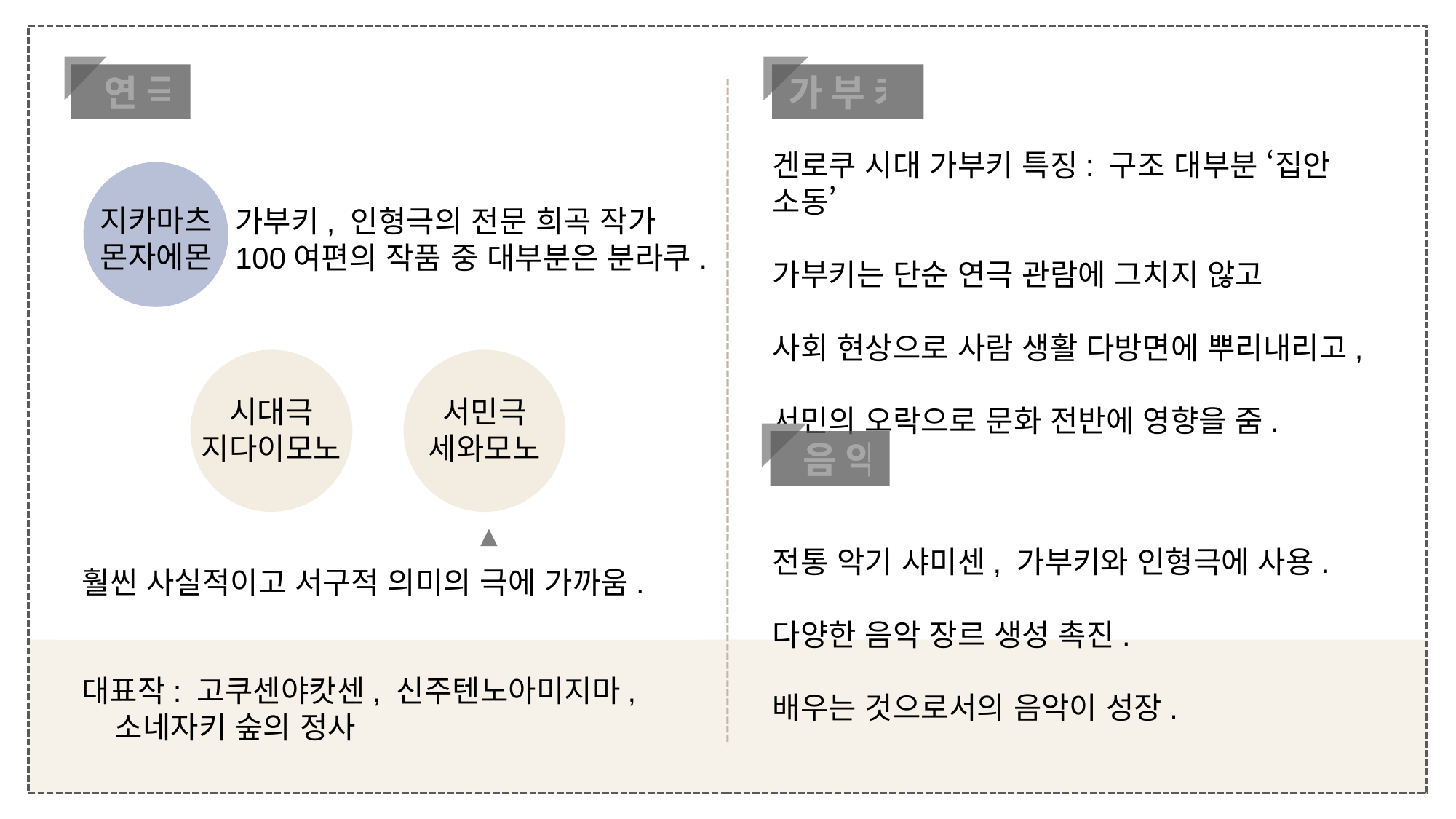

연극
가부키

겐로쿠 시대 가부키 특징: 구조 대부분 ‘집안 소동’

가부키는 단순 연극 관람에 그치지 않고

사회 현상으로 사람 생활 다방면에 뿌리내리고,

서민의 오락으로 문화 전반에 영향을 줌.
노래와 춤 중심 ㅡ> 이야기 중심

1652년 소년 가부키도 풍기문란 이유로 금지.

선정적 춤X  흉내 광언만 연기를 조건으로 재개.

지카마츠
몬자에몬
일본 회화 사상 최대의 영상파인 카노파
가부키, 인형극의 전문 희곡 작가
100여편의 작품 중 대부분은 분라쿠.

카노 탄유

카노 산세츠

시대극
지다이모노

서민극
세와모노

음악
타와라야
소타츠

전통 악기 샤미센, 가부키와 인형극에 사용.

다양한 음악 장르 생성 촉진.

배우는 것으로서의 음악이 성장.
훨씬 사실적이고 서구적 의미의 극에 가까움.

에도시대 독창적 장식화파 린파의 시조
대표작: 고쿠센야캇센, 신주텐노아미지마,
   소네자키 숲의 정사